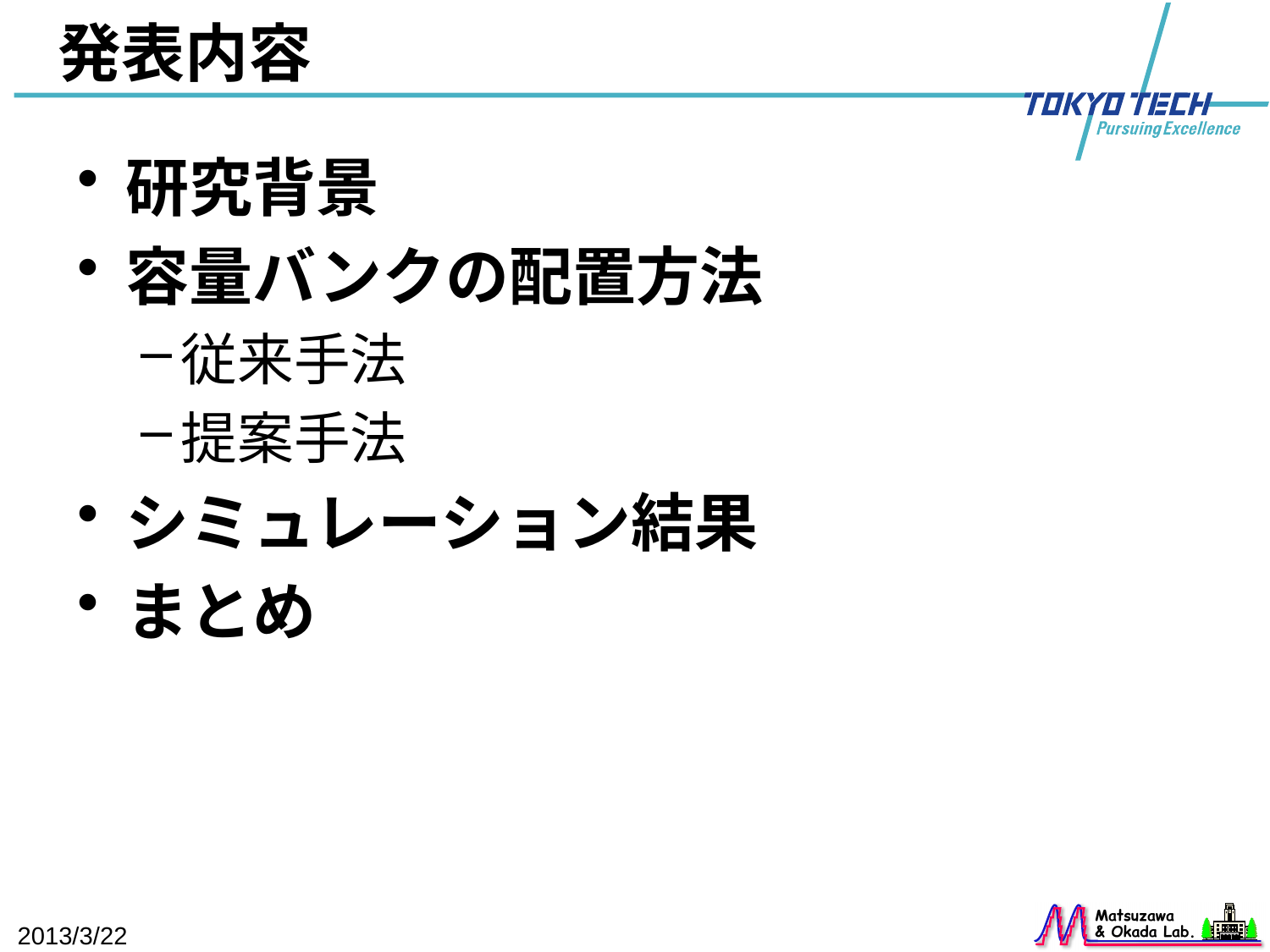

# 発表内容
研究背景
容量バンクの配置方法
従来手法
提案手法
シミュレーション結果
まとめ
2013/3/22